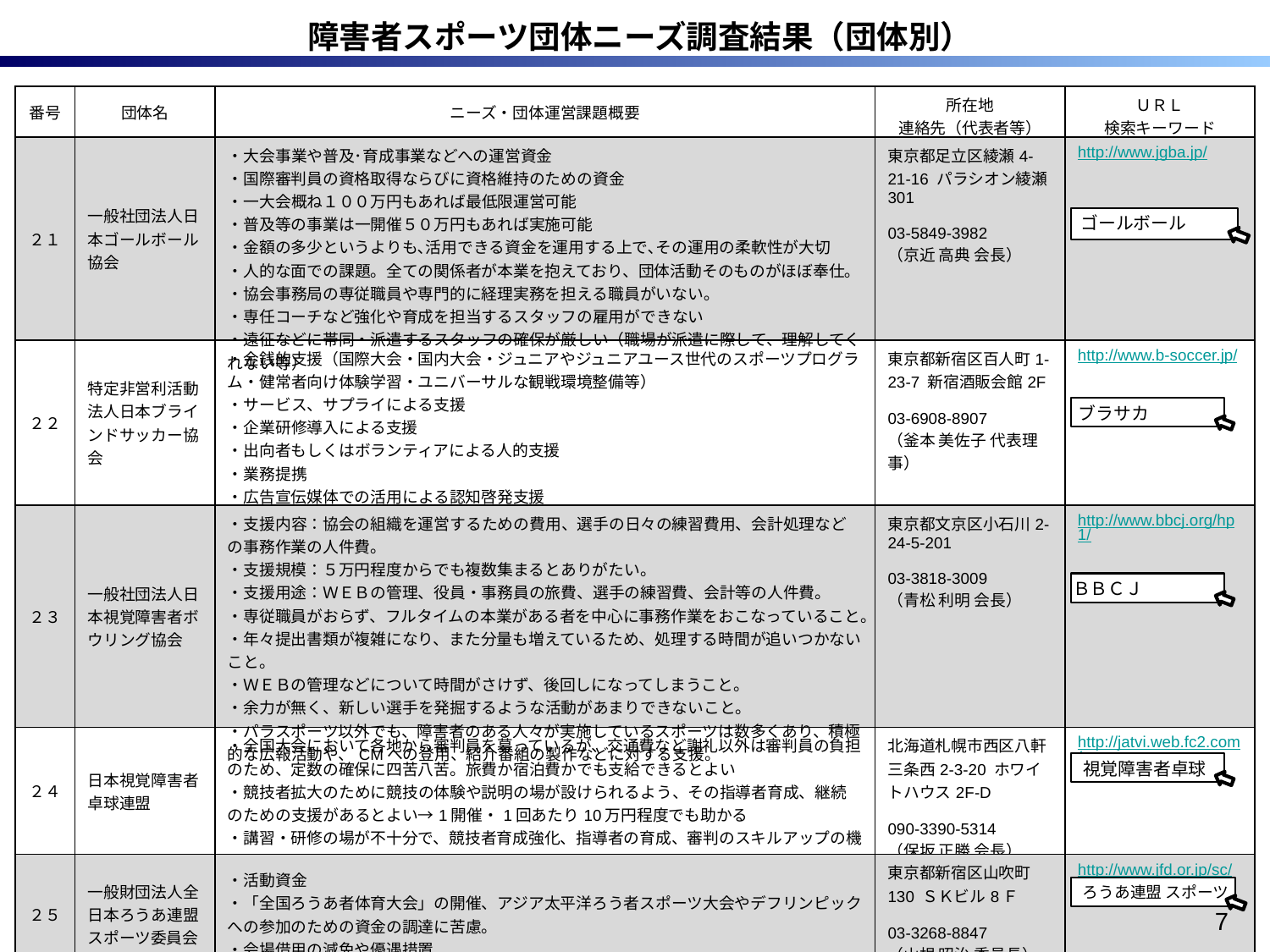

障害者スポーツ団体ニーズ調査結果（団体別）

| 番号 | 団体名 | ニーズ・団体運営課題概要 | 所在地 連絡先（代表者等） | ＵＲＬ 検索キーワード |
| --- | --- | --- | --- | --- |
| ２１ | 一般社団法人日本ゴールボール協会 | ・大会事業や普及･育成事業などへの運営資金 ・国際審判員の資格取得ならびに資格維持のための資金 ・一大会概ね１００万円もあれば最低限運営可能 ・普及等の事業は一開催５０万円もあれば実施可能 ・金額の多少というよりも､活用できる資金を運用する上で､その運用の柔軟性が大切 ・人的な面での課題。全ての関係者が本業を抱えており、団体活動そのものがほぼ奉仕｡ ・協会事務局の専従職員や専門的に経理実務を担える職員がいない｡ ・専任コーチなど強化や育成を担当するスタッフの雇用ができない ・遠征などに帯同・派遣するスタッフの確保が厳しい（職場が派遣に際して、理解してくれない等） | 東京都足立区綾瀬4-21-16 パラシオン綾瀬301 03-5849-3982 （京近 高典 会長） | http://www.jgba.jp/ |
| ２２ | 特定非営利活動法人日本ブラインドサッカー協会 | ・金銭的支援（国際大会・国内大会・ジュニアやジュニアユース世代のスポーツプログラム・健常者向け体験学習・ユニバーサルな観戦環境整備等） ・サービス、サプライによる支援 ・企業研修導入による支援 ・出向者もしくはボランティアによる人的支援 ・業務提携 ・広告宣伝媒体での活用による認知啓発支援 ・企業のニーズや要望に応えられ、調整ができる人材の不足 | 東京都新宿区百人町1-23-7 新宿酒販会館2F 03-6908-8907 （釜本 美佐子 代表理事） | http://www.b-soccer.jp/ |
| ２３ | 一般社団法人日本視覚障害者ボウリング協会 | ・支援内容：協会の組織を運営するための費用、選手の日々の練習費用、会計処理などの事務作業の人件費。 ・支援規模：５万円程度からでも複数集まるとありがたい。 ・支援用途：ＷＥＢの管理、役員・事務員の旅費、選手の練習費、会計等の人件費。 ・専従職員がおらず、フルタイムの本業がある者を中心に事務作業をおこなっていること。 ・年々提出書類が複雑になり、また分量も増えているため、処理する時間が追いつかないこと。 ・ＷＥＢの管理などについて時間がさけず、後回しになってしまうこと。 ・余力が無く、新しい選手を発掘するような活動があまりできないこと。 ・パラスポーツ以外でも、障害者のある人々が実施しているスポーツは数多くあり、積極的な広報活動や、CMへの登用、紹介番組の製作などに対する支援。 | 東京都文京区小石川2-24-5-201 03-3818-3009 （青松 利明 会長） | http://www.bbcj.org/hp1/ |
| ２４ | 日本視覚障害者卓球連盟 | ・全国大会において各地から審判員を募っているが、交通費など謝礼以外は審判員の負担のため、定数の確保に四苦八苦。旅費か宿泊費かでも支給できるとよい ・競技者拡大のために競技の体験や説明の場が設けられるよう、その指導者育成、継続のための支援があるとよい→1開催・1回あたり10万円程度でも助かる ・講習・研修の場が不十分で、競技者育成強化、指導者の育成、審判のスキルアップの機会をあまり作れていない。 | 北海道札幌市西区八軒三条西2-3-20 ホワイトハウス2F-D 090-3390-5314 （保坂 正勝 会長） | http://jatvi.web.fc2.com/ |
| ２５ | 一般財団法人全日本ろうあ連盟スポーツ委員会 | ・活動資金 ・「全国ろうあ者体育大会」の開催、アジア太平洋ろう者スポーツ大会やデフリンピックへの参加のための資金の調達に苦慮。 ・会場借用の減免や優遇措置 | 東京都新宿区山吹町130 ＳＫビル8Ｆ 03-3268-8847 （山根 昭治 委員長） | http://www.jfd.or.jp/sc/ |
ゴールボール

ブラサカ

ＢＢＣＪ

視覚障害者卓球

ろうあ連盟 スポーツ

7